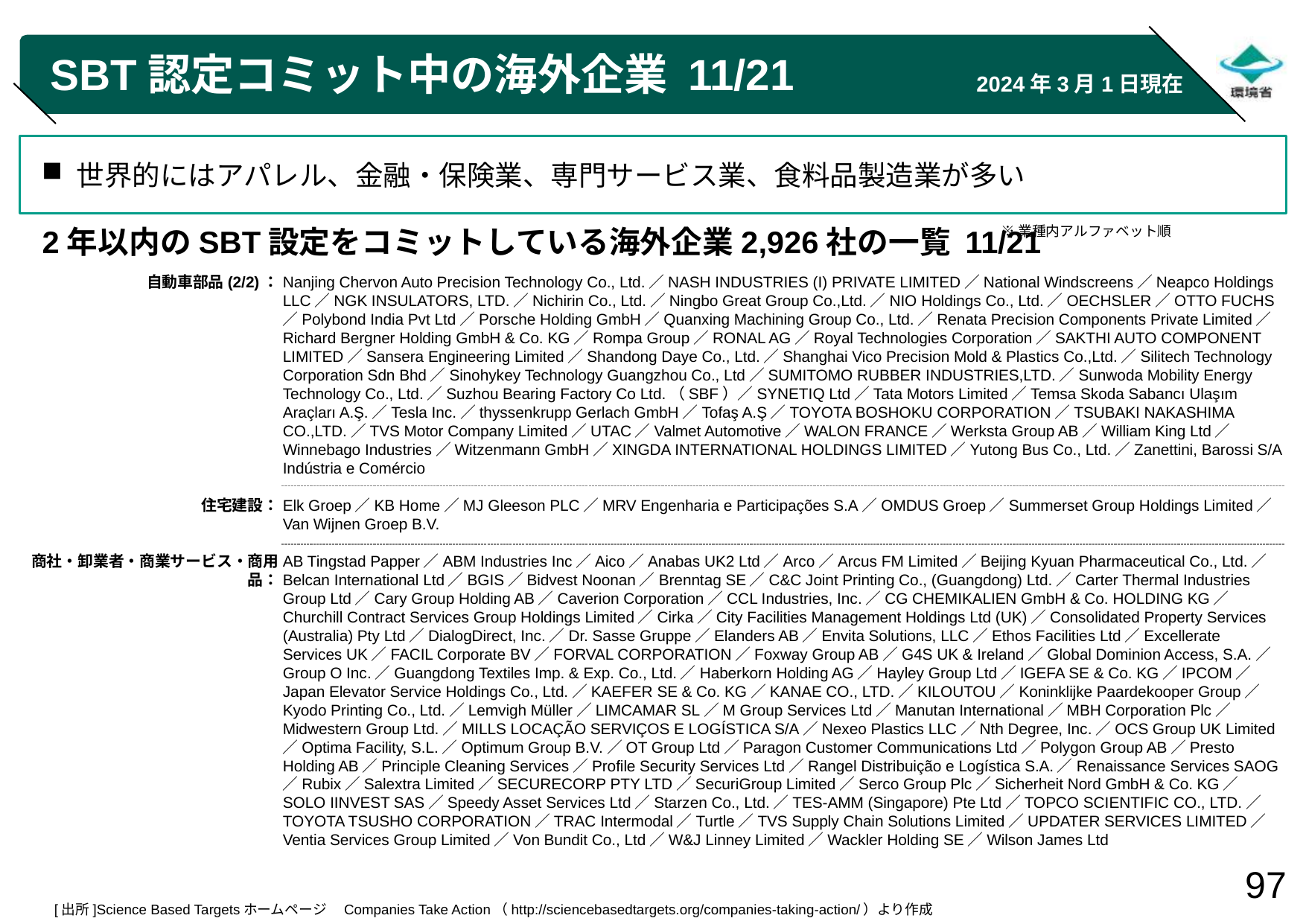

# SBT認定コミット中の海外企業 11/21
2024年3月1日現在
世界的にはアパレル、金融・保険業、専門サービス業、食料品製造業が多い
※業種内アルファベット順
2年以内のSBT設定をコミットしている海外企業2,926社の一覧 11/21
自動車部品(2/2)：

住宅建設：

商社・卸業者・商業サービス・商用品：

Nanjing Chervon Auto Precision Technology Co., Ltd.／NASH INDUSTRIES (I) PRIVATE LIMITED／National Windscreens／Neapco Holdings LLC／NGK INSULATORS, LTD.／Nichirin Co., Ltd.／Ningbo Great Group Co.,Ltd.／NIO Holdings Co., Ltd.／OECHSLER／OTTO FUCHS／Polybond India Pvt Ltd／Porsche Holding GmbH／Quanxing Machining Group Co., Ltd.／Renata Precision Components Private Limited／Richard Bergner Holding GmbH & Co. KG／Rompa Group／RONAL AG／Royal Technologies Corporation／SAKTHI AUTO COMPONENT LIMITED／Sansera Engineering Limited／Shandong Daye Co., Ltd.／Shanghai Vico Precision Mold & Plastics Co.,Ltd.／Silitech Technology Corporation Sdn Bhd／Sinohykey Technology Guangzhou Co., Ltd／SUMITOMO RUBBER INDUSTRIES,LTD.／Sunwoda Mobility Energy Technology Co., Ltd.／Suzhou Bearing Factory Co Ltd.（SBF）／SYNETIQ Ltd／Tata Motors Limited／Temsa Skoda Sabancı Ulaşım Araçları A.Ş.／Tesla Inc.／thyssenkrupp Gerlach GmbH／Tofaş A.Ş／TOYOTA BOSHOKU CORPORATION／TSUBAKI NAKASHIMA CO.,LTD.／TVS Motor Company Limited／UTAC／Valmet Automotive／WALON FRANCE／Werksta Group AB／William King Ltd／Winnebago Industries／Witzenmann GmbH／XINGDA INTERNATIONAL HOLDINGS LIMITED／Yutong Bus Co., Ltd.／Zanettini, Barossi S/A Indústria e Comércio

Elk Groep／KB Home／MJ Gleeson PLC／MRV Engenharia e Participações S.A／OMDUS Groep／Summerset Group Holdings Limited／Van Wijnen Groep B.V.

AB Tingstad Papper／ABM Industries Inc／Aico／Anabas UK2 Ltd／Arco／Arcus FM Limited／Beijing Kyuan Pharmaceutical Co., Ltd.／Belcan International Ltd／BGIS／Bidvest Noonan／Brenntag SE／C&C Joint Printing Co., (Guangdong) Ltd.／Carter Thermal Industries Group Ltd／Cary Group Holding AB／Caverion Corporation／CCL Industries, Inc.／CG CHEMIKALIEN GmbH & Co. HOLDING KG／Churchill Contract Services Group Holdings Limited／Cirka／City Facilities Management Holdings Ltd (UK)／Consolidated Property Services (Australia) Pty Ltd／DialogDirect, Inc.／Dr. Sasse Gruppe／Elanders AB／Envita Solutions, LLC／Ethos Facilities Ltd／Excellerate Services UK／FACIL Corporate BV／FORVAL CORPORATION／Foxway Group AB／G4S UK & Ireland／Global Dominion Access, S.A.／Group O Inc.／Guangdong Textiles Imp. & Exp. Co., Ltd.／Haberkorn Holding AG／Hayley Group Ltd／IGEFA SE & Co. KG／IPCOM／Japan Elevator Service Holdings Co., Ltd.／KAEFER SE & Co. KG／KANAE CO., LTD.／KILOUTOU／Koninklijke Paardekooper Group／Kyodo Printing Co., Ltd.／Lemvigh Müller／LIMCAMAR SL／M Group Services Ltd／Manutan International／MBH Corporation Plc／Midwestern Group Ltd.／MILLS LOCAÇÃO SERVIÇOS E LOGÍSTICA S/A／Nexeo Plastics LLC／Nth Degree, Inc.／OCS Group UK Limited／Optima Facility, S.L.／Optimum Group B.V.／OT Group Ltd／Paragon Customer Communications Ltd／Polygon Group AB／Presto Holding AB／Principle Cleaning Services／Profile Security Services Ltd／Rangel Distribuição e Logística S.A.／Renaissance Services SAOG／Rubix／Salextra Limited／SECURECORP PTY LTD／SecuriGroup Limited／Serco Group Plc／Sicherheit Nord GmbH & Co. KG／SOLO IINVEST SAS／Speedy Asset Services Ltd／Starzen Co., Ltd.／TES-AMM (Singapore) Pte Ltd／TOPCO SCIENTIFIC CO., LTD.／TOYOTA TSUSHO CORPORATION／TRAC Intermodal／Turtle／TVS Supply Chain Solutions Limited／UPDATER SERVICES LIMITED／Ventia Services Group Limited／Von Bundit Co., Ltd／W&J Linney Limited／Wackler Holding SE／Wilson James Ltd

[出所]Science Based Targetsホームページ　Companies Take Action（http://sciencebasedtargets.org/companies-taking-action/）より作成